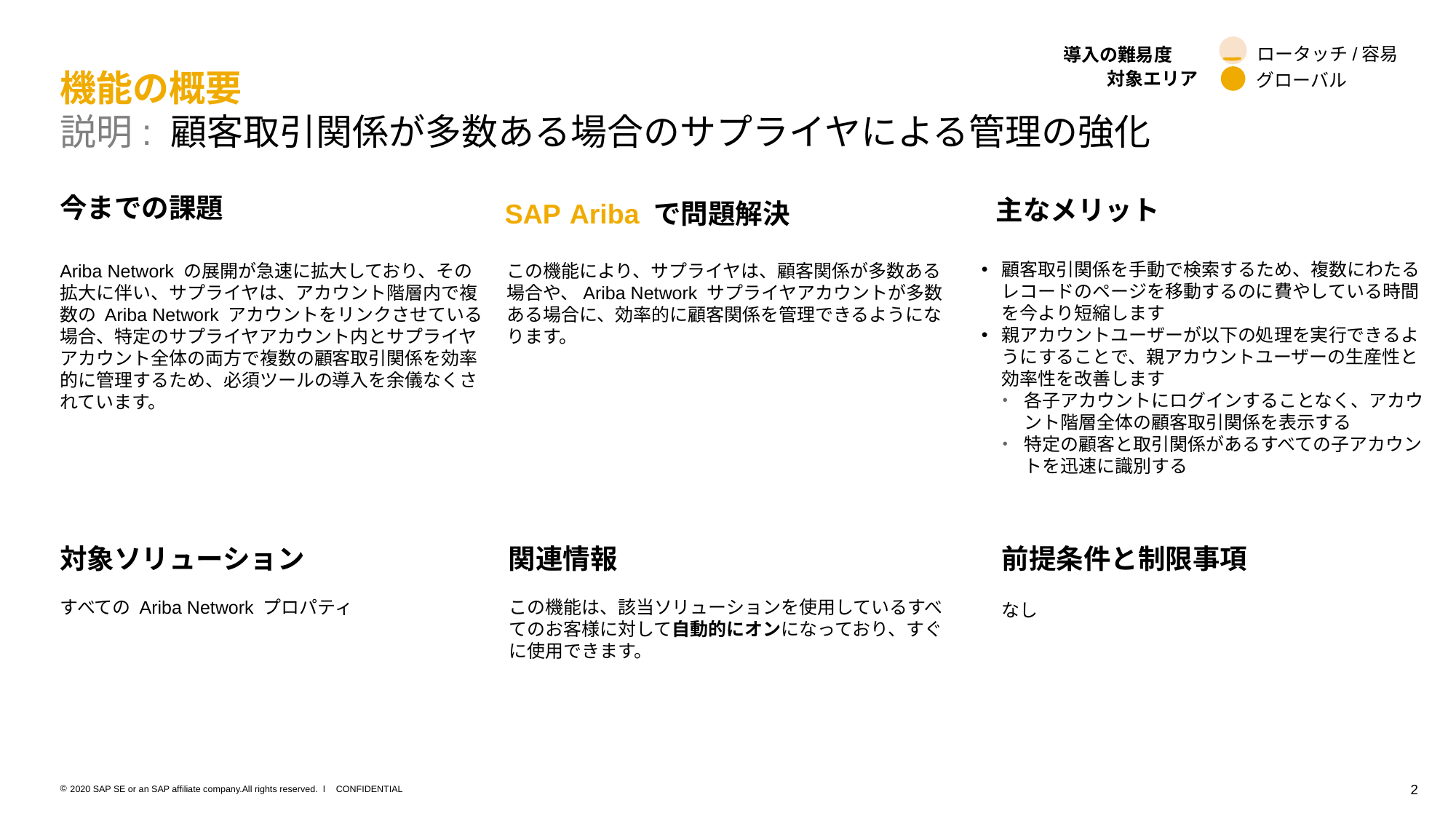

ロータッチ/容易
導入の難易度
# 機能の概要 説明: 顧客取引関係が多数ある場合のサプライヤによる管理の強化

対象エリア
グローバル
今までの課題
SAP Ariba で問題解決
主なメリット
顧客取引関係を手動で検索するため、複数にわたるレコードのページを移動するのに費やしている時間を今より短縮します
親アカウントユーザーが以下の処理を実行できるようにすることで、親アカウントユーザーの生産性と効率性を改善します
各子アカウントにログインすることなく、アカウント階層全体の顧客取引関係を表示する
特定の顧客と取引関係があるすべての子アカウントを迅速に識別する
Ariba Network の展開が急速に拡大しており、その拡大に伴い、サプライヤは、アカウント階層内で複数の Ariba Network アカウントをリンクさせている場合、特定のサプライヤアカウント内とサプライヤアカウント全体の両方で複数の顧客取引関係を効率的に管理するため、必須ツールの導入を余儀なくされています。
この機能により、サプライヤは、顧客関係が多数ある場合や、Ariba Network サプライヤアカウントが多数ある場合に、効率的に顧客関係を管理できるようになります。

対象ソリューション
前提条件と制限事項
関連情報
すべての Ariba Network プロパティ
この機能は、該当ソリューションを使用しているすべてのお客様に対して自動的にオンになっており、すぐに使用できます。
なし